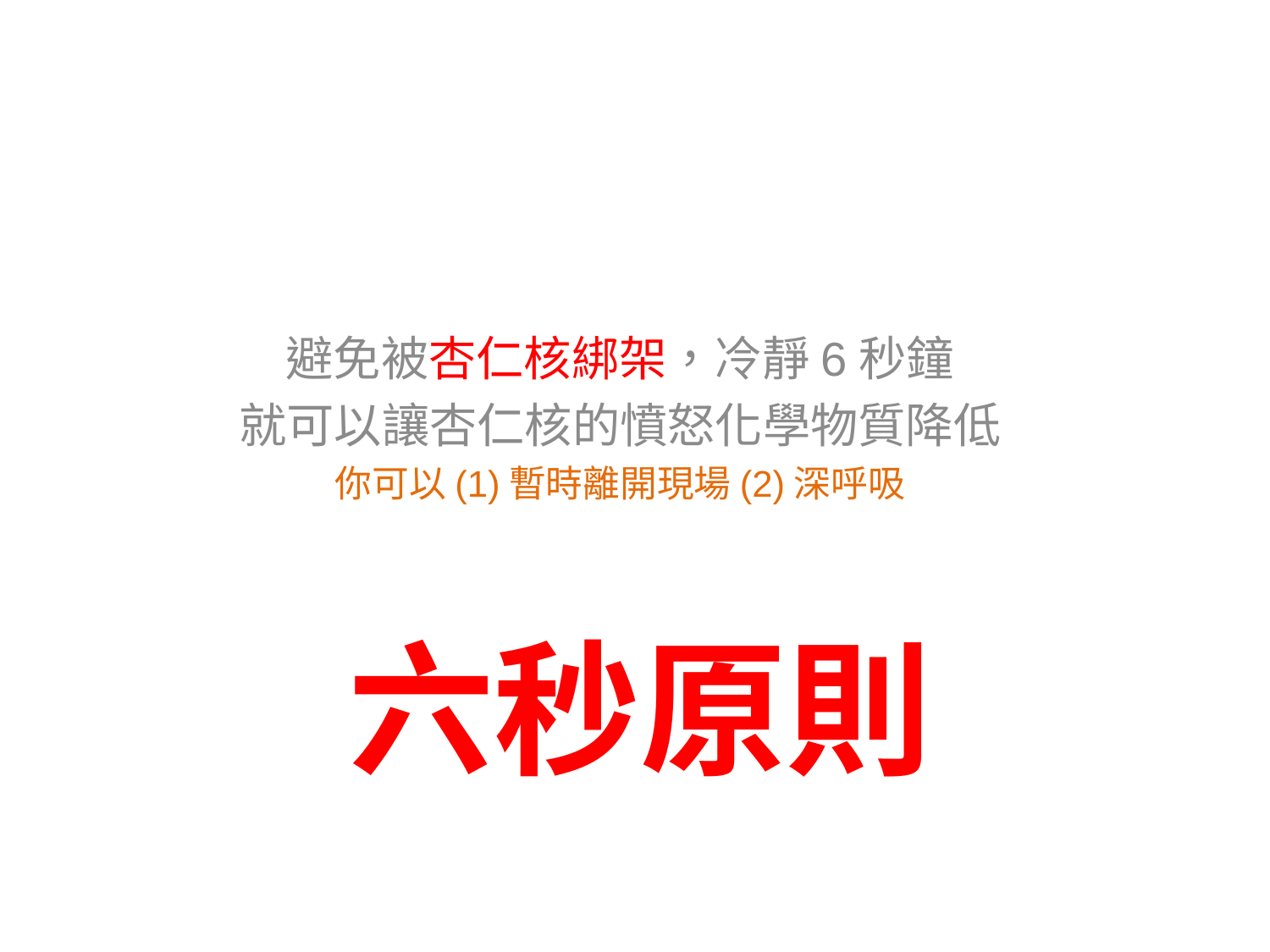

避免被杏仁核綁架，冷靜6秒鐘
就可以讓杏仁核的憤怒化學物質降低
你可以(1)暫時離開現場(2)深呼吸
# 六秒原則